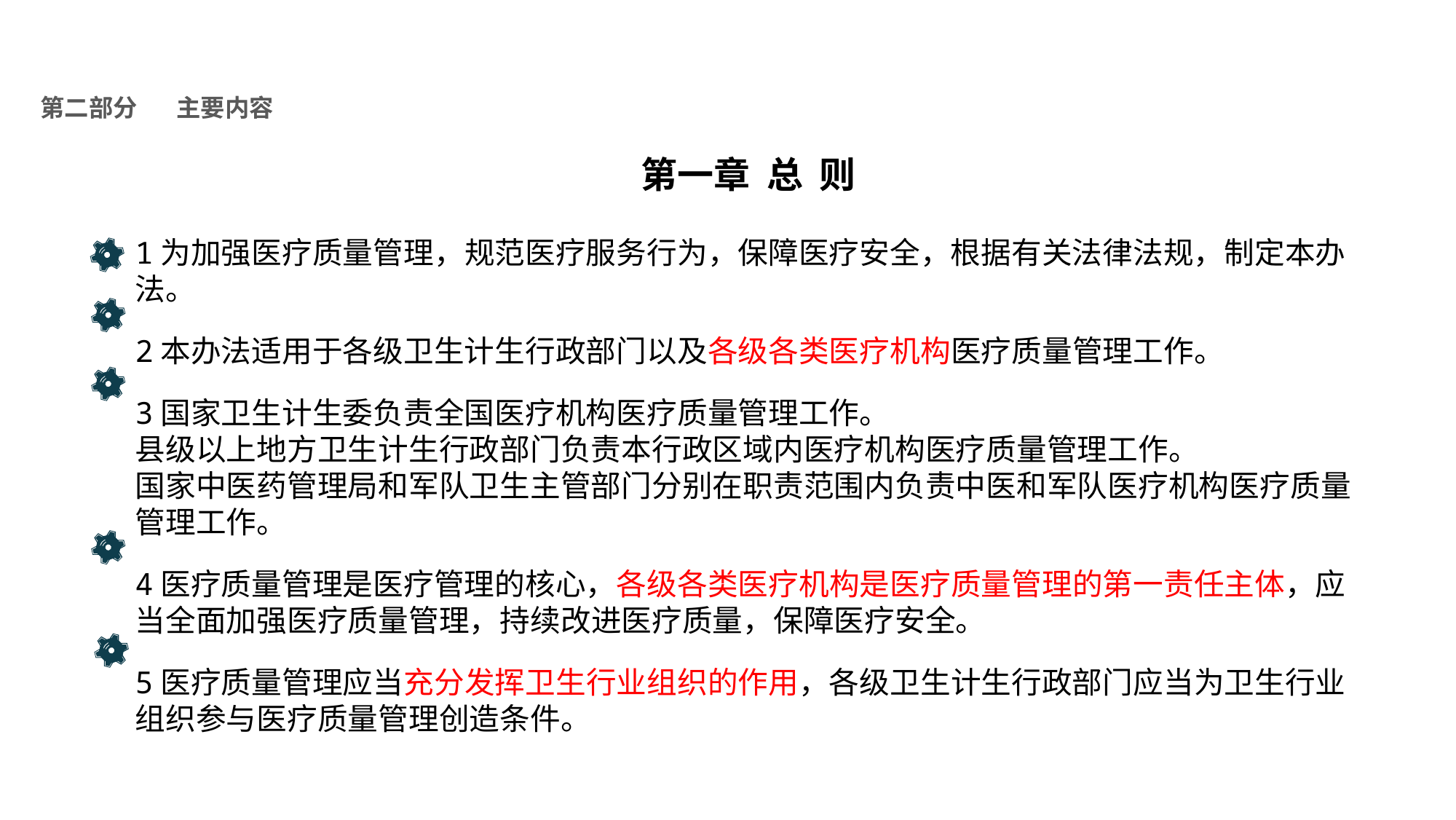

医疗质量管理办法
NHFPC
第二部分
主要内容
第一章  总  则

1为加强医疗质量管理，规范医疗服务行为，保障医疗安全，根据有关法律法规，制定本办法。

2本办法适用于各级卫生计生行政部门以及各级各类医疗机构医疗质量管理工作。

3国家卫生计生委负责全国医疗机构医疗质量管理工作。
县级以上地方卫生计生行政部门负责本行政区域内医疗机构医疗质量管理工作。
国家中医药管理局和军队卫生主管部门分别在职责范围内负责中医和军队医疗机构医疗质量管理工作。

4医疗质量管理是医疗管理的核心，各级各类医疗机构是医疗质量管理的第一责任主体，应当全面加强医疗质量管理，持续改进医疗质量，保障医疗安全。

5医疗质量管理应当充分发挥卫生行业组织的作用，各级卫生计生行政部门应当为卫生行业组织参与医疗质量管理创造条件。